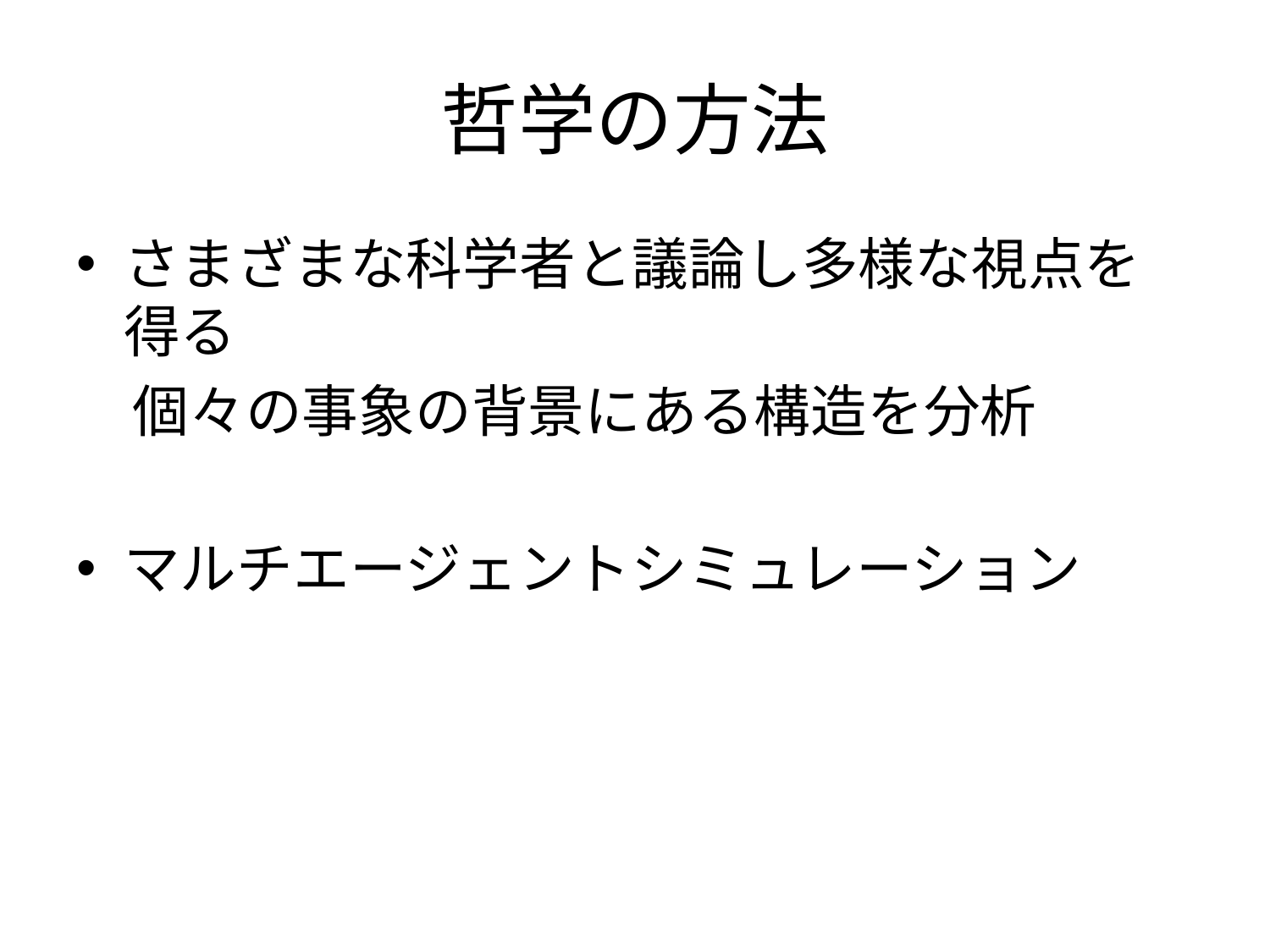

# 哲学の方法
さまざまな科学者と議論し多様な視点を得る
　個々の事象の背景にある構造を分析

マルチエージェントシミュレーション